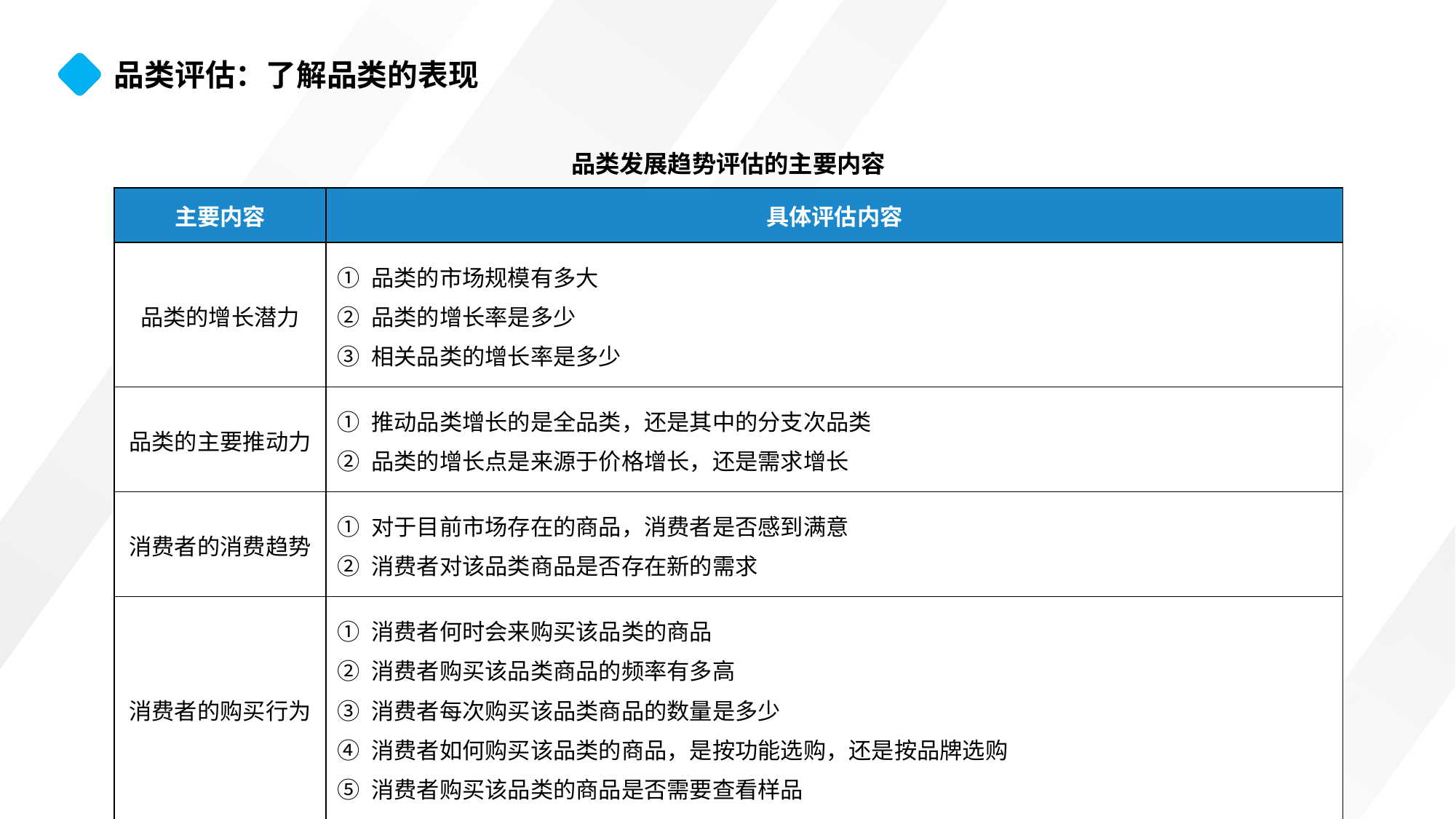

品类评估：了解品类的表现

品类发展趋势评估的主要内容
| 主要内容 | 具体评估内容 |
| --- | --- |
| 品类的增长潜力 | ① 品类的市场规模有多大 ② 品类的增长率是多少 ③ 相关品类的增长率是多少 |
| 品类的主要推动力 | ① 推动品类增长的是全品类，还是其中的分支次品类 ② 品类的增长点是来源于价格增长，还是需求增长 |
| 消费者的消费趋势 | ① 对于目前市场存在的商品，消费者是否感到满意 ② 消费者对该品类商品是否存在新的需求 |
| 消费者的购买行为 | ① 消费者何时会来购买该品类的商品 ② 消费者购买该品类商品的频率有多高 ③ 消费者每次购买该品类商品的数量是多少 ④ 消费者如何购买该品类的商品，是按功能选购，还是按品牌选购 ⑤ 消费者购买该品类的商品是否需要查看样品 |